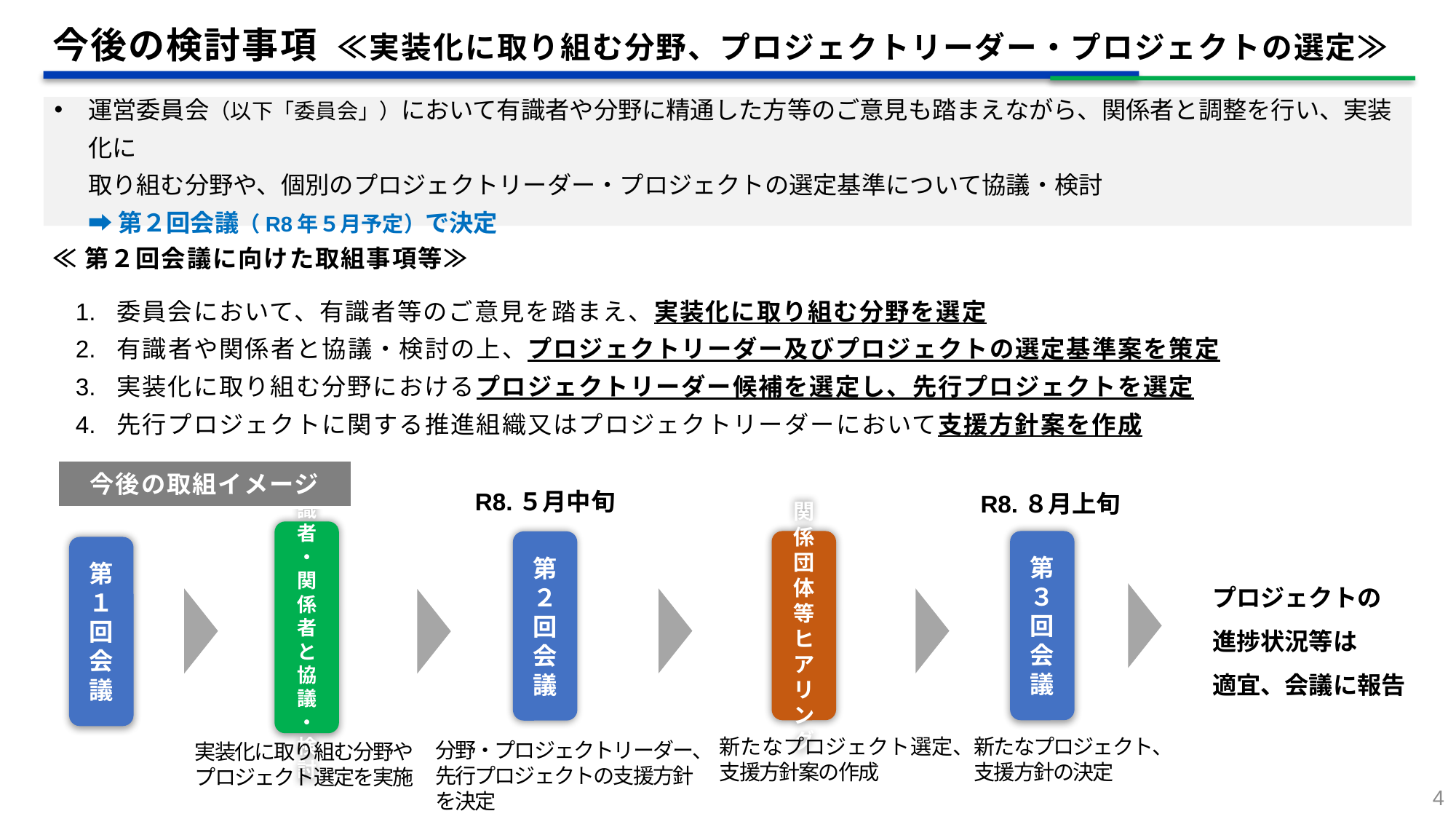

今後の検討事項  ≪実装化に取り組む分野、プロジェクトリーダー・プロジェクトの選定≫
運営委員会（以下「委員会」）において有識者や分野に精通した方等のご意見も踏まえながら、関係者と調整を行い、実装化に
取り組む分野や、個別のプロジェクトリーダー・プロジェクトの選定基準について協議・検討
➡ 第２回会議（R8年５月予定）で決定
≪第２回会議に向けた取組事項等≫
委員会において、有識者等のご意見を踏まえ、実装化に取り組む分野を選定
有識者や関係者と協議・検討の上、プロジェクトリーダー及びプロジェクトの選定基準案を策定
実装化に取り組む分野におけるプロジェクトリーダー候補を選定し、先行プロジェクトを選定
先行プロジェクトに関する推進組織又はプロジェクトリーダーにおいて支援方針案を作成
今後の取組イメージ
R8.５月中旬
R8.８月上旬
有識者・関係者と
協議・検討
関係団体等
ヒアリング
第３回会議
第２回会議
第１回会議
プロジェクトの
進捗状況等は
適宜、会議に報告

新たなプロジェクト選定、
支援方針案の作成
新たなプロジェクト、
支援方針の決定
分野・プロジェクトリーダー、
先行プロジェクトの支援方針
を決定
実装化に取り組む分野や
プロジェクト選定を実施